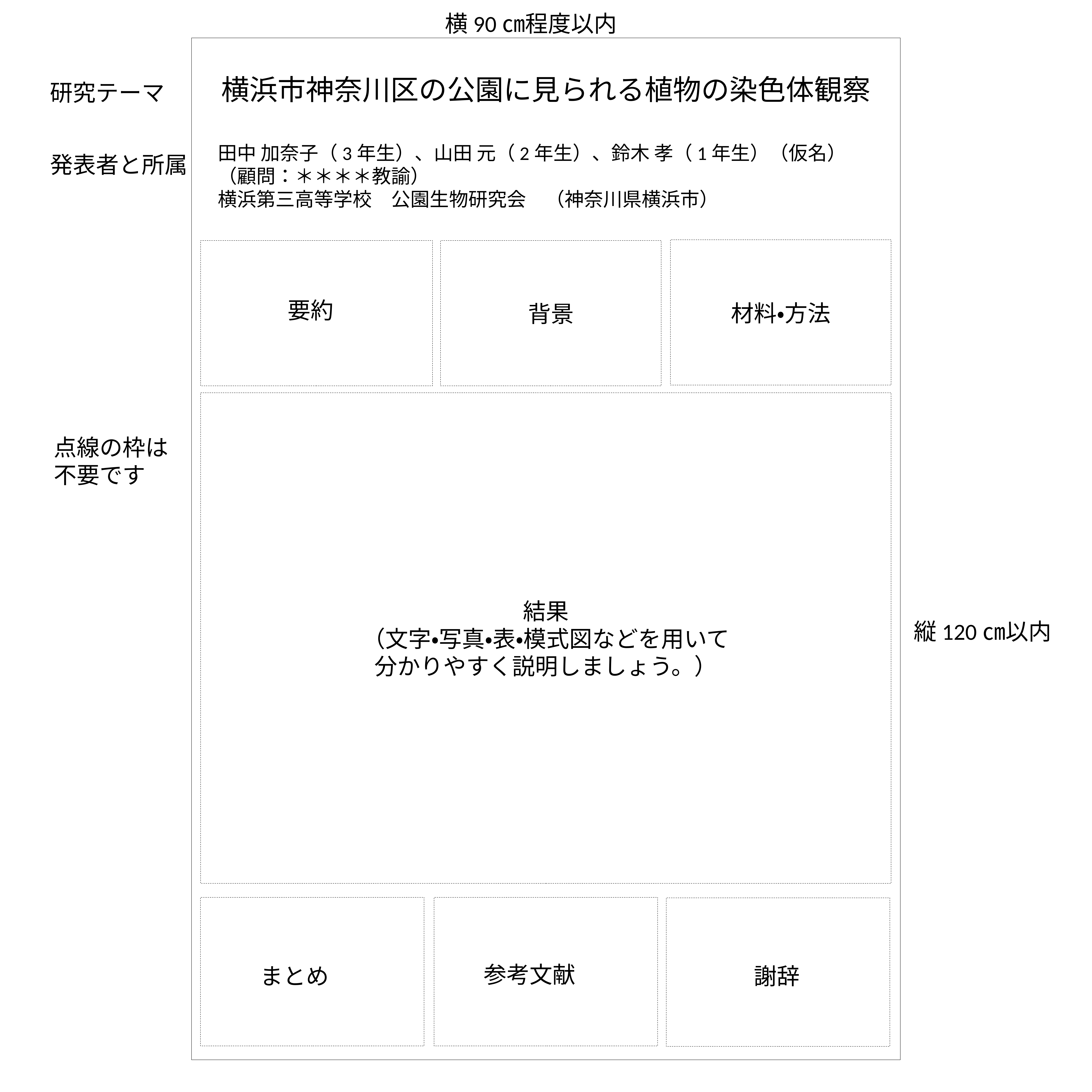

横90㎝程度以内

横浜市神奈川区の公園に見られる植物の染色体観察
研究テーマ
田中 加奈子（3年生）、山田 元（2年生）、鈴木 孝（1年生）（仮名）（顧問：＊＊＊＊教諭）
横浜第三高等学校　公園生物研究会　（神奈川県横浜市）
発表者と所属
材料・方法

背景
要約
結果
（文字・写真・表・模式図などを用いて
分かりやすく説明しましょう。）
点線の枠は
不要です

縦120㎝以内

参考文献
まとめ
謝辞